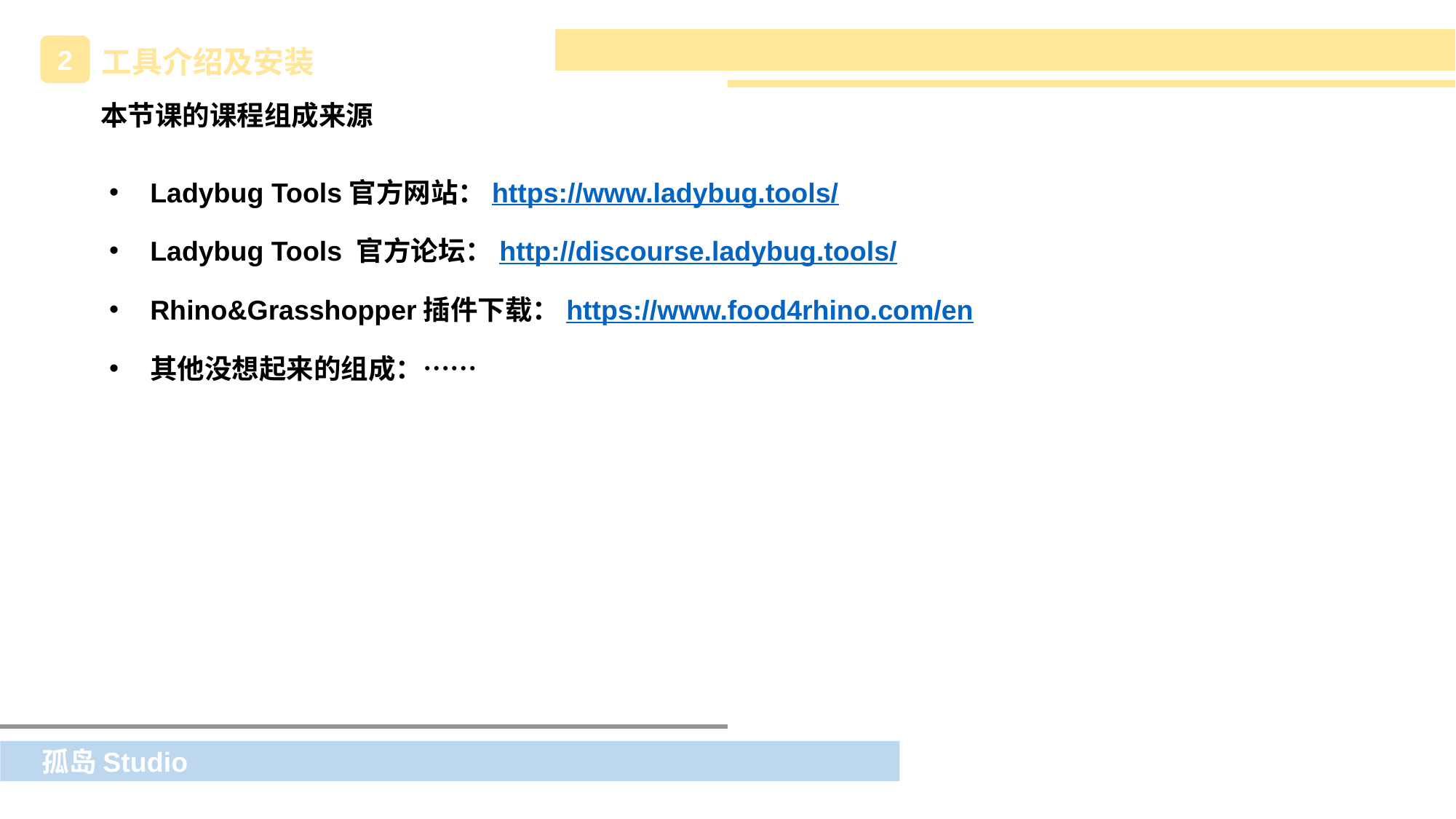

2
工具介绍及安装
本节课的课程组成来源
Ladybug Tools官方网站：https://www.ladybug.tools/

Ladybug Tools 官方论坛：http://discourse.ladybug.tools/
Rhino&Grasshopper插件下载：https://www.food4rhino.com/en
其他没想起来的组成：……
孤岛Studio